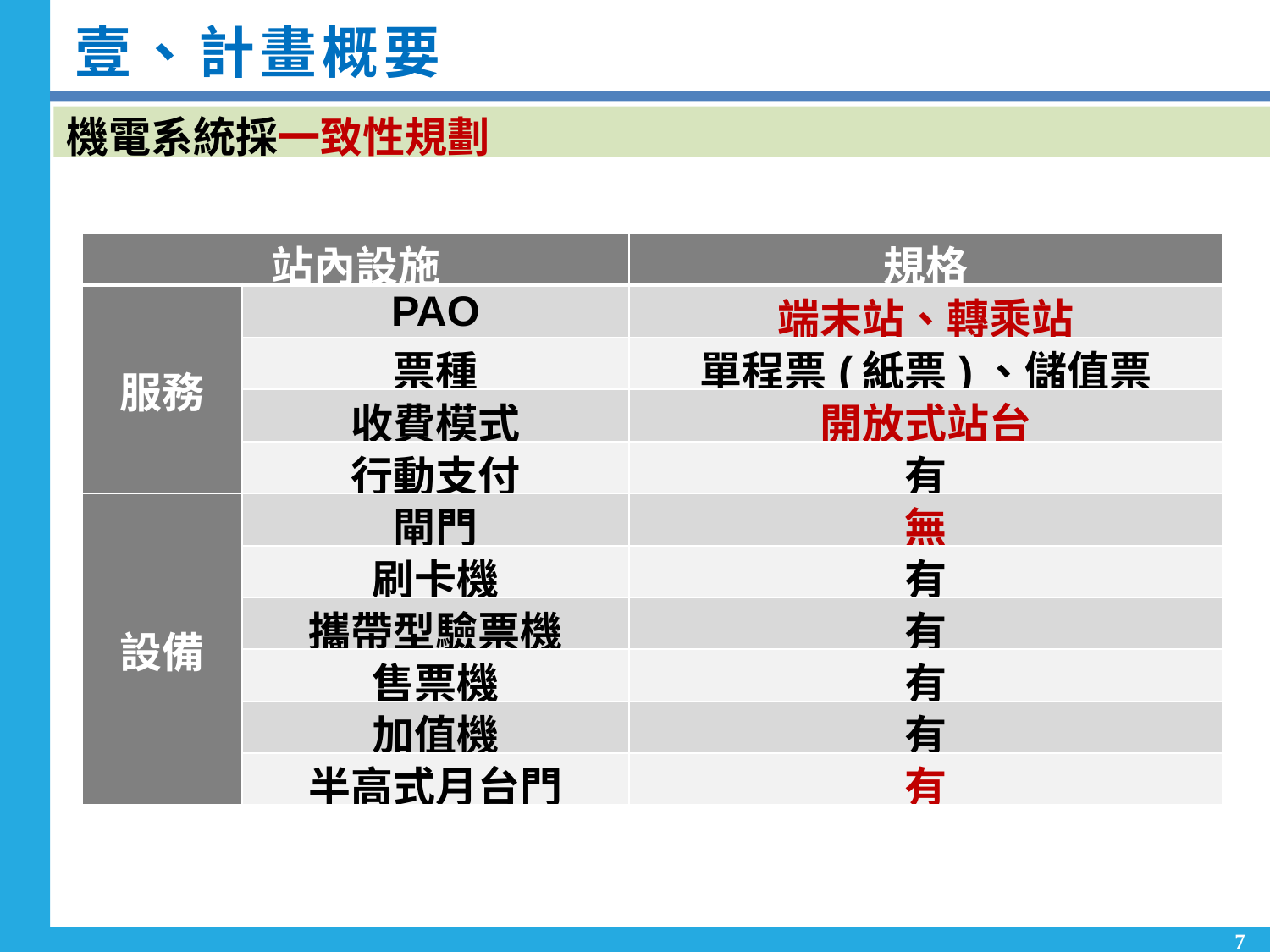

壹、計畫概要
SB01
SB02
SB10
SB13
共軌段
汐東捷運

SB14
SB15

北五堵

汐科
汐止區公所
八堵
SB10~SB15
SB
民生汐止線
SB01~SB15
基隆捷運

南港
樟樹灣
站間尖峰運量
班距／編組
共軌段班距
營運模式
分 期 建 設
1
汐東捷運

6分鐘

2,560
人/時

SB15站折返

6分鐘／短編組

SB10 – SB15

2
基隆捷運
加入營運
SB10 – SB15

6分鐘／短編組

7,190
人/時

每小時20列車容量限制
預留SB13站折返機制
3分鐘

7.5分鐘／長編組

南港 – 八堵

7.5分鐘／長編組

南港 – 北五堵

6分鐘／長編組

(全程車)
SB01 – SB15

11,700
人/時

每小時20列車容量限制
預留SB13站折返機制
3
全路網營運
(民汐+基捷)

3分鐘

5.4分鐘／長編組

SB02 – SB10

(區間車)
南港 – 八堵

7.5分鐘／長編組

南港 – 北五堵

7.5分鐘／長編組

機電系統採一致性規劃
| 站內設施 |  | 規格 |
| --- | --- | --- |
| 服務 | PAO | 端末站、轉乘站 |
|  | 票種 | 單程票(紙票)、儲值票 |
|  | 收費模式 | 開放式站台 |
|  | 行動支付 | 有 |
| 設備 | 閘門 | 無 |
|  | 刷卡機 | 有 |
|  | 攜帶型驗票機 | 有 |
|  | 售票機 | 有 |
|  | 加值機 | 有 |
|  | 半高式月台門 | 有 |